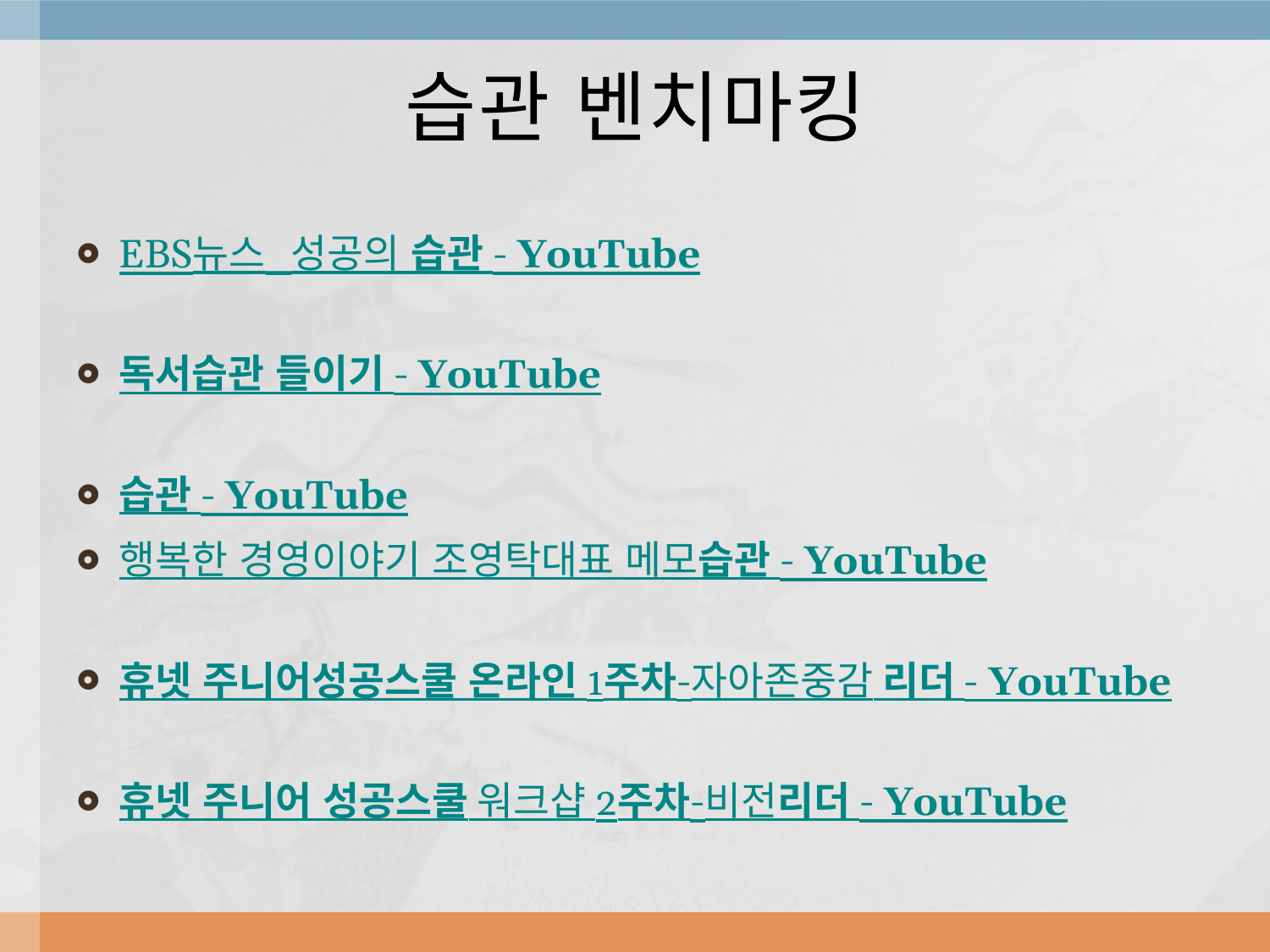

# 습관 벤치마킹
EBS뉴스_성공의 습관 - YouTube

독서습관 들이기 - YouTube

습관 - YouTube
행복한 경영이야기 조영탁대표 메모습관 - YouTube

휴넷 주니어성공스쿨 온라인 1주차-자아존중감 리더 - YouTube

휴넷 주니어 성공스쿨 워크샵 2주차-비전리더 - YouTube